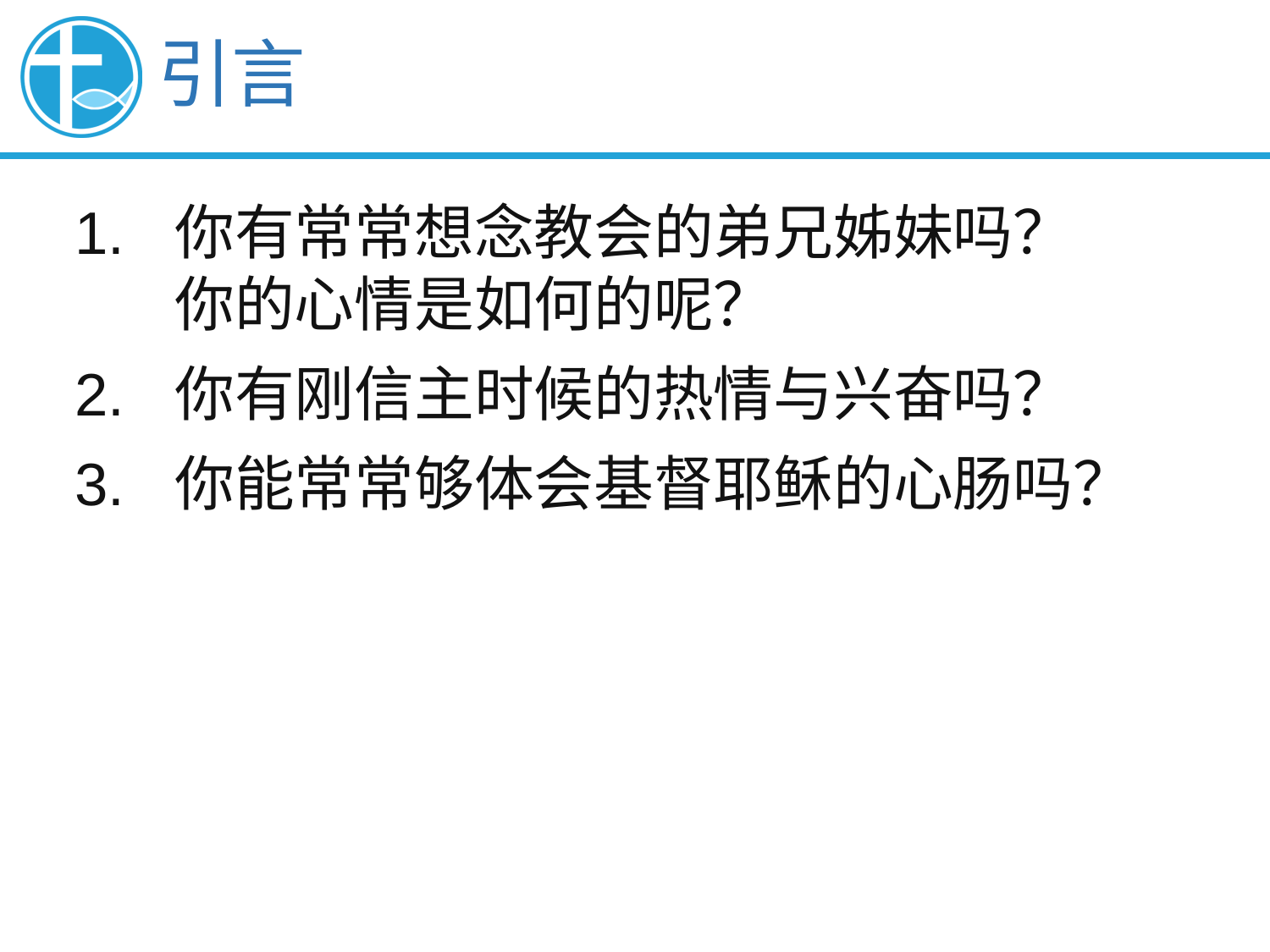

引言
你有常常想念教会的弟兄姊妹吗？ 你的心情是如何的呢？
你有刚信主时候的热情与兴奋吗？
你能常常够体会基督耶稣的心肠吗？